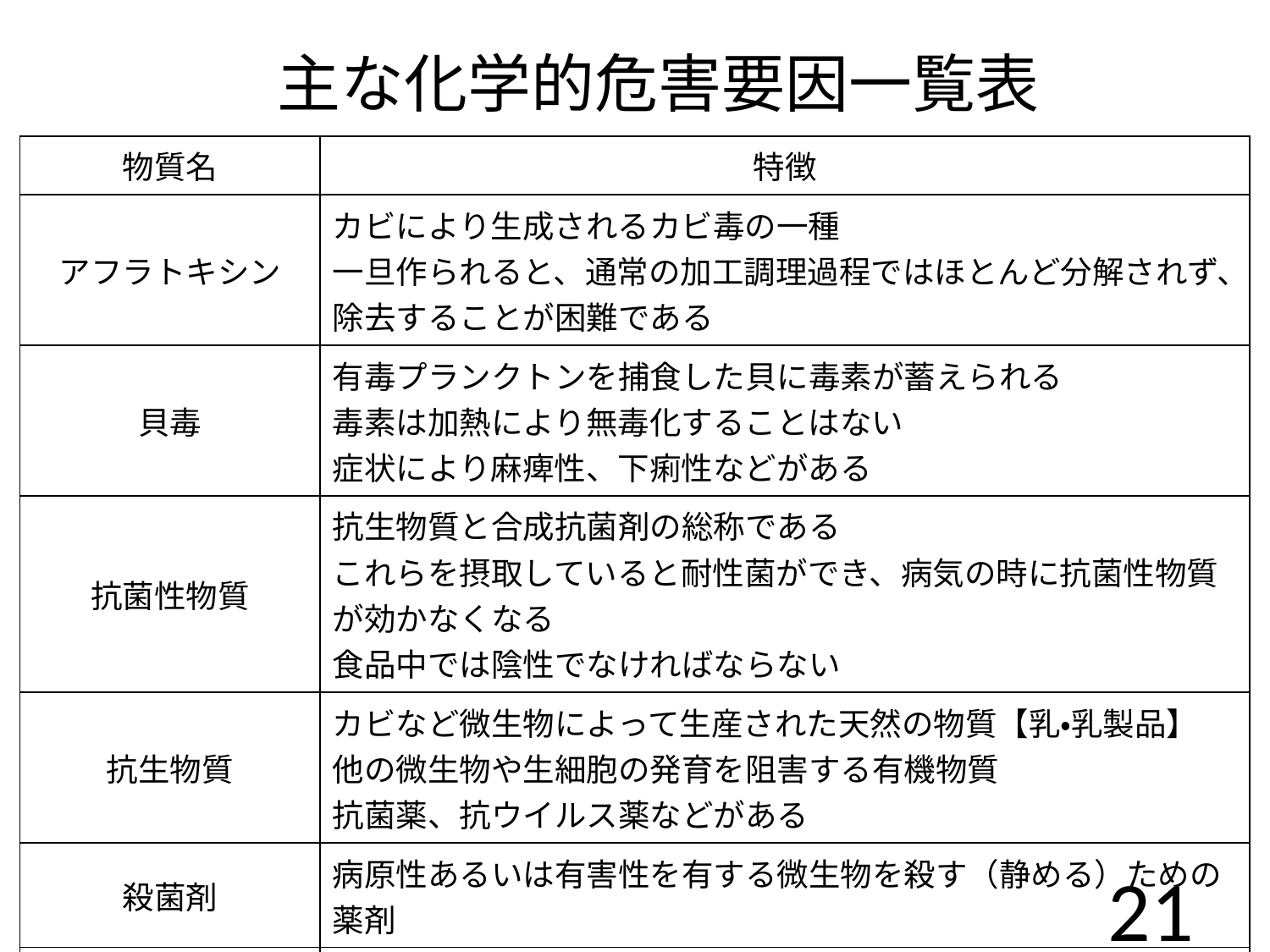

# 主な化学的危害要因一覧表
| 物質名 | 特徴 |
| --- | --- |
| アフラトキシン | カビにより生成されるカビ毒の一種 一旦作られると、通常の加工調理過程ではほとんど分解されず、除去することが困難である |
| 貝毒 | 有毒プランクトンを捕食した貝に毒素が蓄えられる 毒素は加熱により無毒化することはない 症状により麻痺性、下痢性などがある |
| 抗菌性物質 | 抗生物質と合成抗菌剤の総称である これらを摂取していると耐性菌ができ、病気の時に抗菌性物質が効かなくなる 食品中では陰性でなければならない |
| 抗生物質 | カビなど微生物によって生産された天然の物質【乳・乳製品】 他の微生物や生細胞の発育を阻害する有機物質 抗菌薬、抗ウイルス薬などがある |
| 殺菌剤 | 病原性あるいは有害性を有する微生物を殺す（静める）ための薬剤 |
| 重金属およびその化合物 | 限度を超して摂取すると食中毒の原因となる 食品衛生法ではヒ素や鉛、カドミウムのように毒性が強く蓄積性のあるも のは規格が定められている |
21